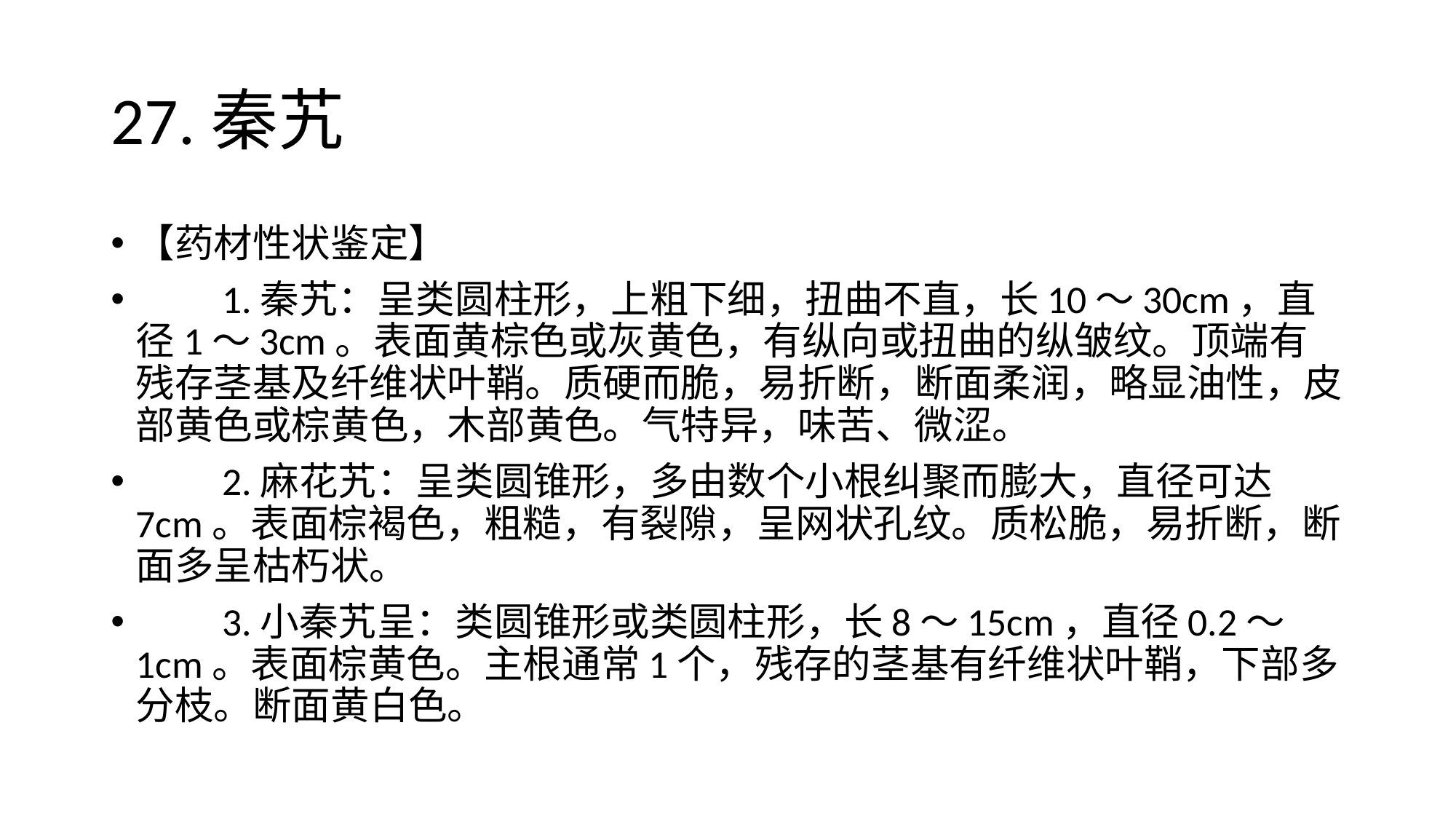

# 27.秦艽
【药材性状鉴定】
　　1.秦艽：呈类圆柱形，上粗下细，扭曲不直，长10～30cm，直径1～3cm。表面黄棕色或灰黄色，有纵向或扭曲的纵皱纹。顶端有残存茎基及纤维状叶鞘。质硬而脆，易折断，断面柔润，略显油性，皮部黄色或棕黄色，木部黄色。气特异，味苦、微涩。
　　2.麻花艽：呈类圆锥形，多由数个小根纠聚而膨大，直径可达7cm。表面棕褐色，粗糙，有裂隙，呈网状孔纹。质松脆，易折断，断面多呈枯朽状。
　　3.小秦艽呈：类圆锥形或类圆柱形，长8～15cm，直径0.2～1cm。表面棕黄色。主根通常1个，残存的茎基有纤维状叶鞘，下部多分枝。断面黄白色。